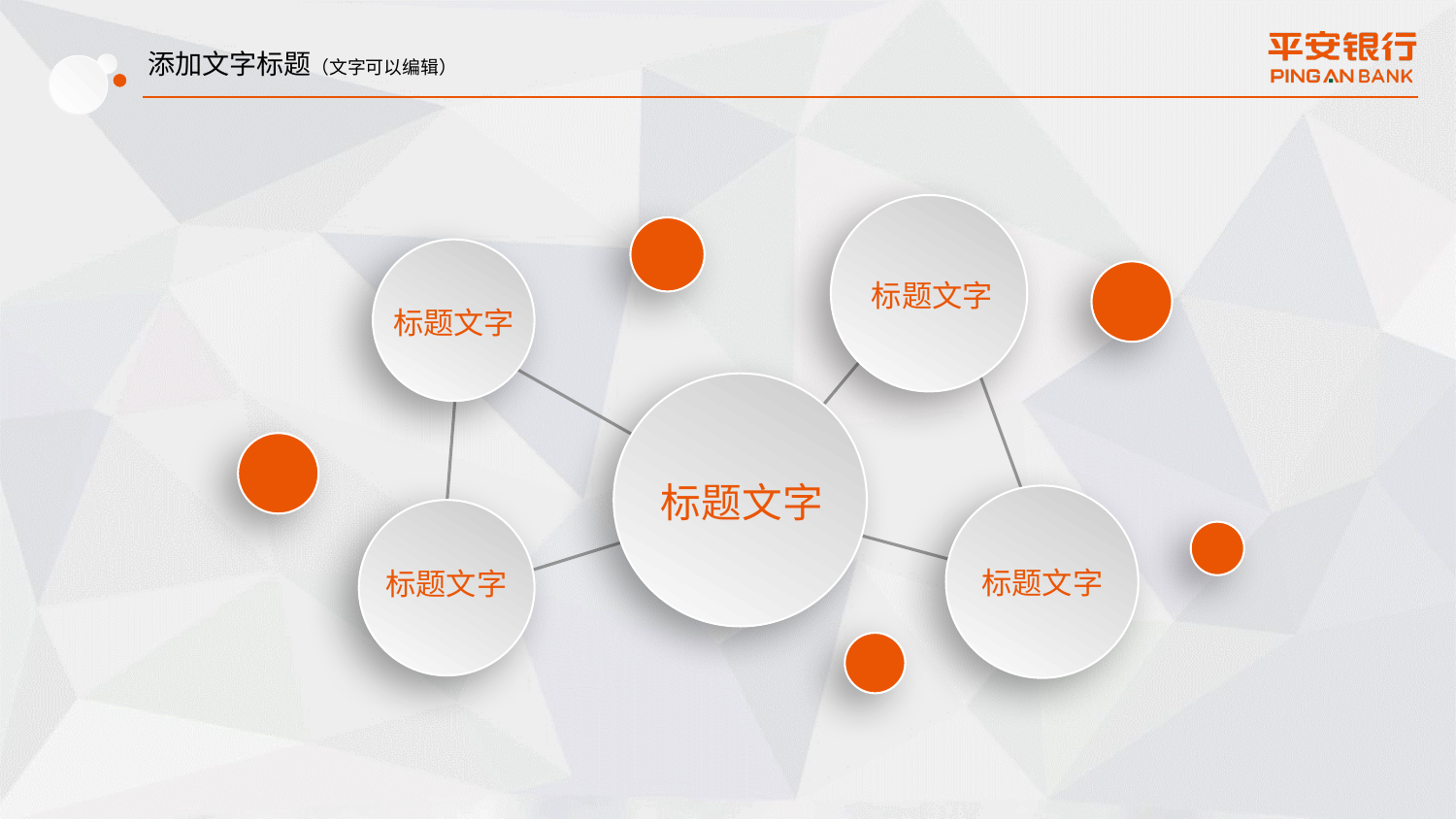

添加文字标题（文字可以编辑）

标题文字

标题文字

标题文字

标题文字

标题文字